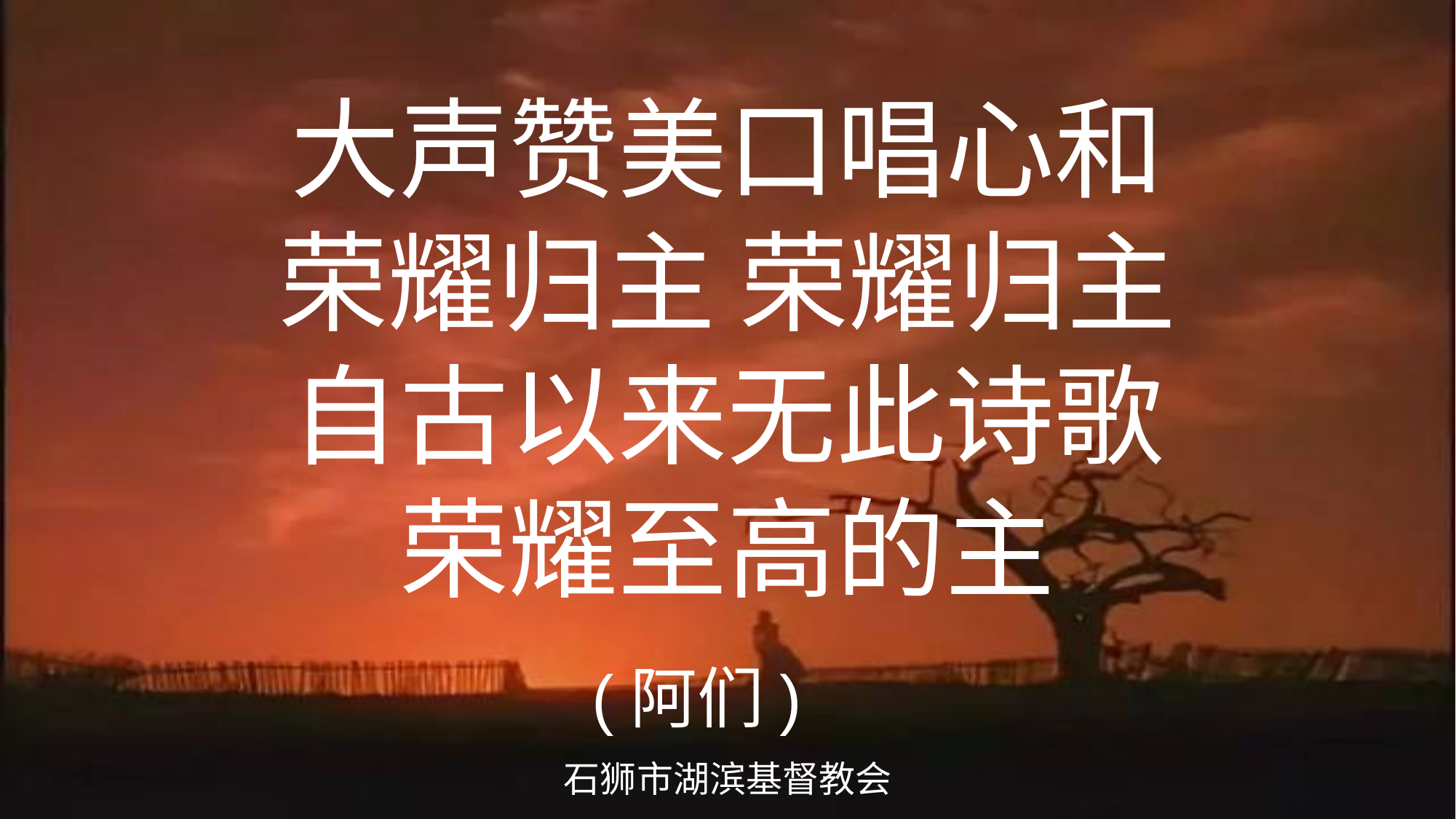

大声赞美口唱心和
荣耀归主 荣耀归主
自古以来无此诗歌
荣耀至高的主
(阿们)
石狮市湖滨基督教会